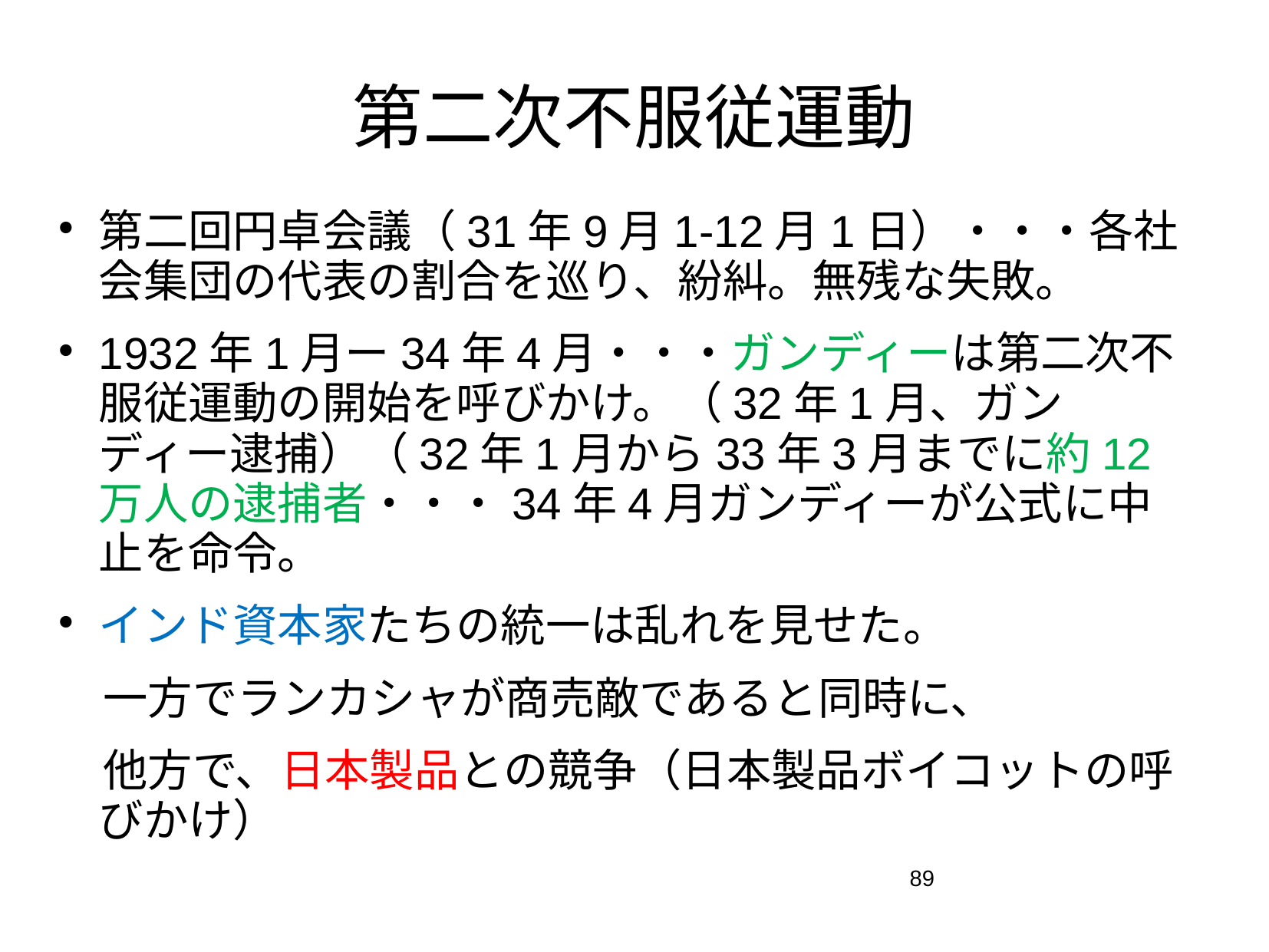

# 第二次不服従運動
第二回円卓会議（31年9月1-12月1日）・・・各社会集団の代表の割合を巡り、紛糾。無残な失敗。
1932年1月ー34年4月・・・ガンディーは第二次不服従運動の開始を呼びかけ。（32年1月、ガンディー逮捕）（32年1月から33年3月までに約12万人の逮捕者・・・34年4月ガンディーが公式に中止を命令。
インド資本家たちの統一は乱れを見せた。
　一方でランカシャが商売敵であると同時に、
　他方で、日本製品との競争（日本製品ボイコットの呼びかけ）

89